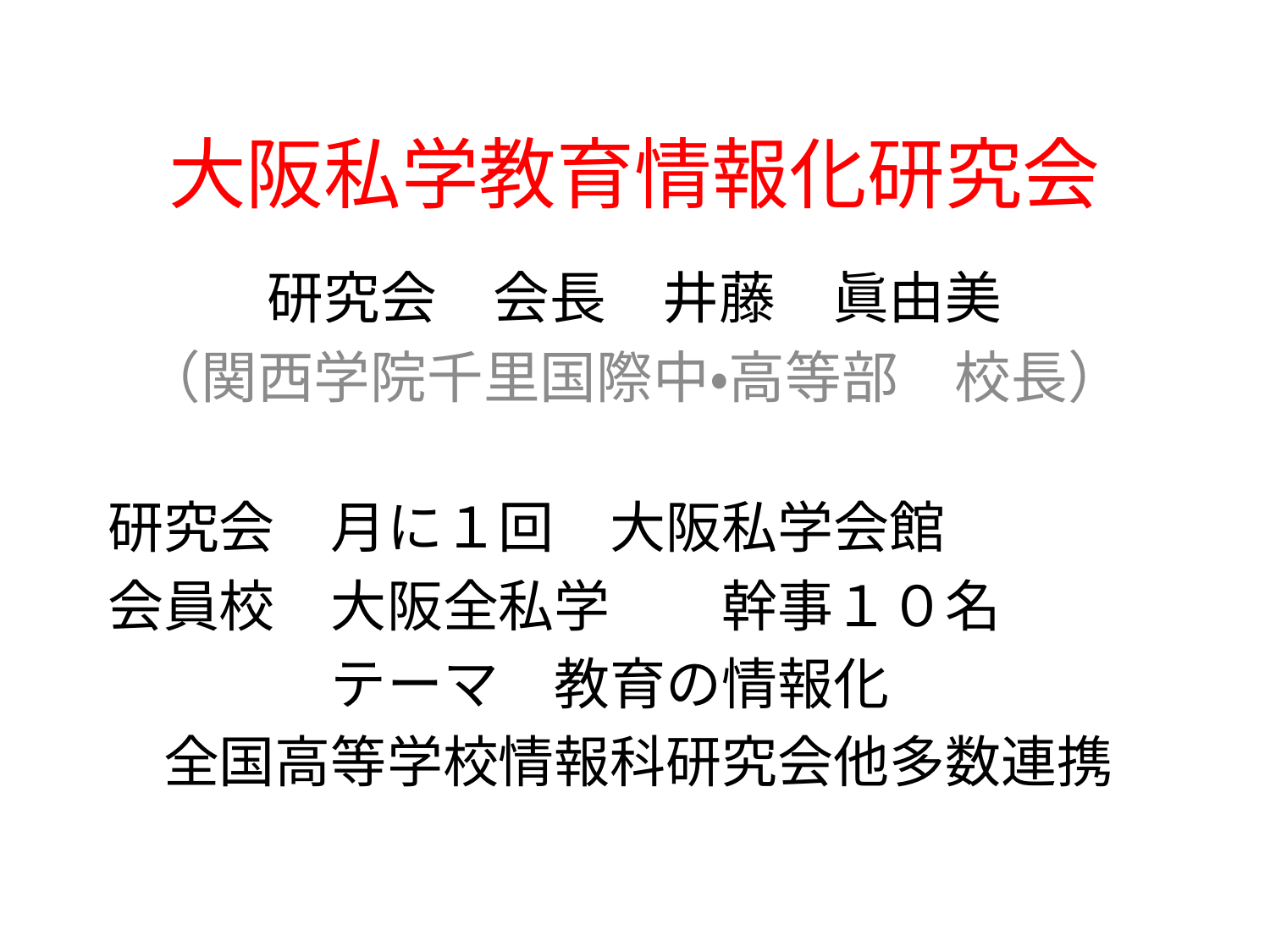

# 大阪私学教育情報化研究会
研究会　会長　井藤　眞由美
（関西学院千里国際中・高等部　校長）

研究会　月に１回　大阪私学会館
会員校　大阪全私学　　幹事１０名
　　　　テーマ　教育の情報化
　全国高等学校情報科研究会他多数連携